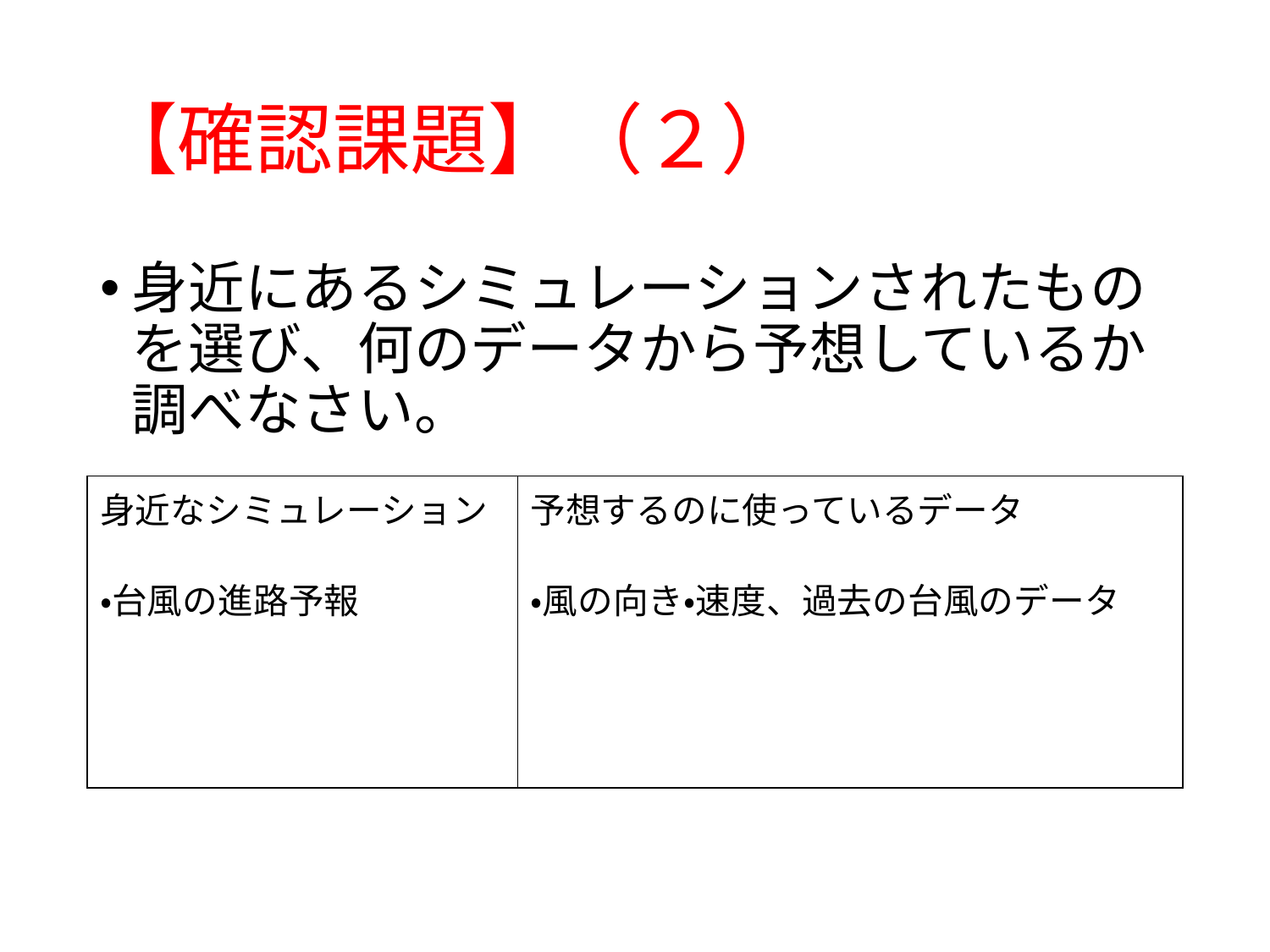

# 【確認課題】（２）
身近にあるシミュレーションされたものを選び、何のデータから予想しているか調べなさい。
| 身近なシミュレーション ・台風の進路予報 | 予想するのに使っているデータ ・風の向き・速度、過去の台風のデータ |
| --- | --- |